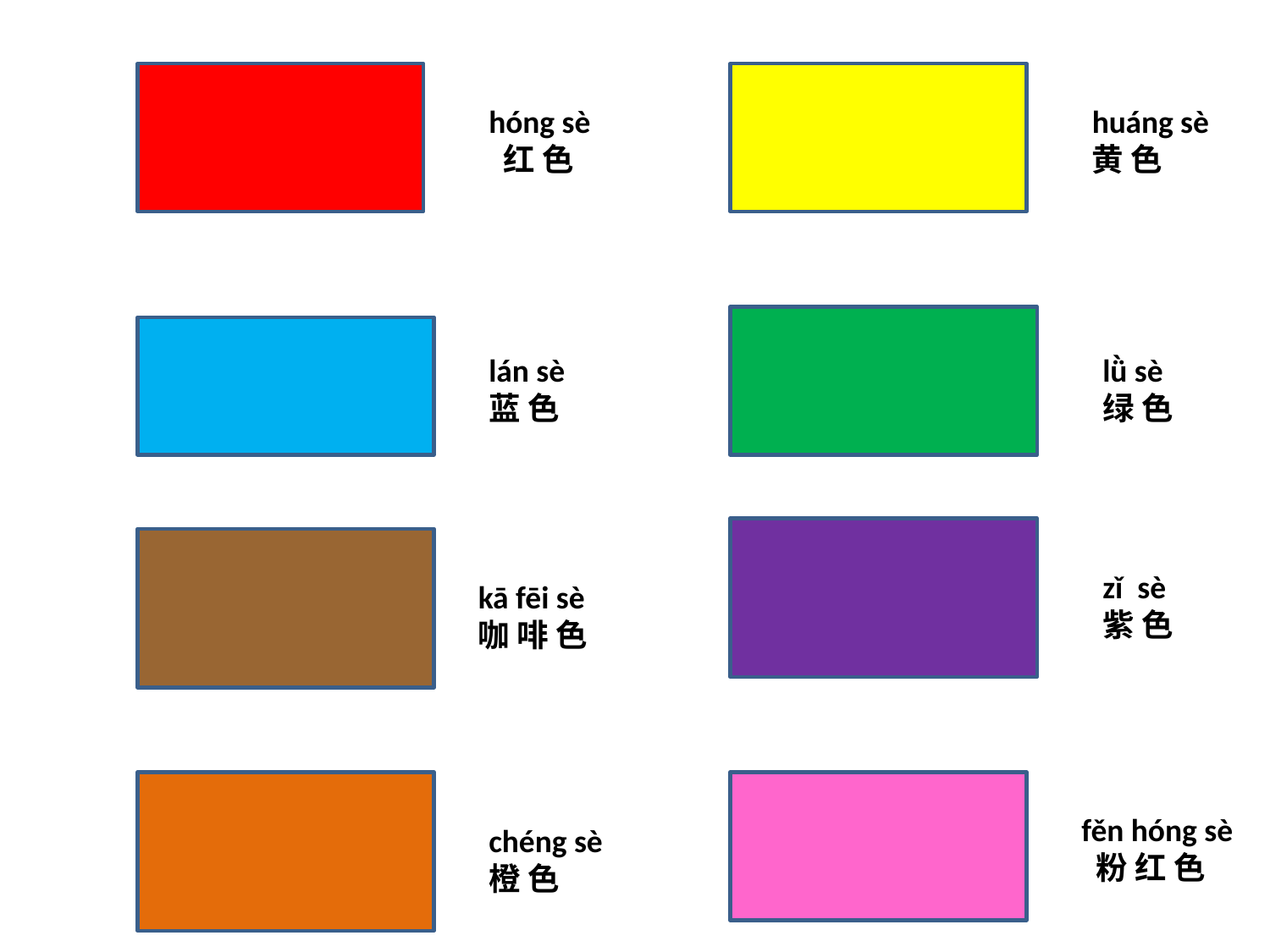

hóng sè
 红 色
huáng sè
黄 色

lán sè
蓝 色
lǜ sè
绿 色

zǐ  sè
紫 色
kā fēi sè
咖 啡 色

fěn hóng sè
 粉 红 色
chéng sè
橙 色